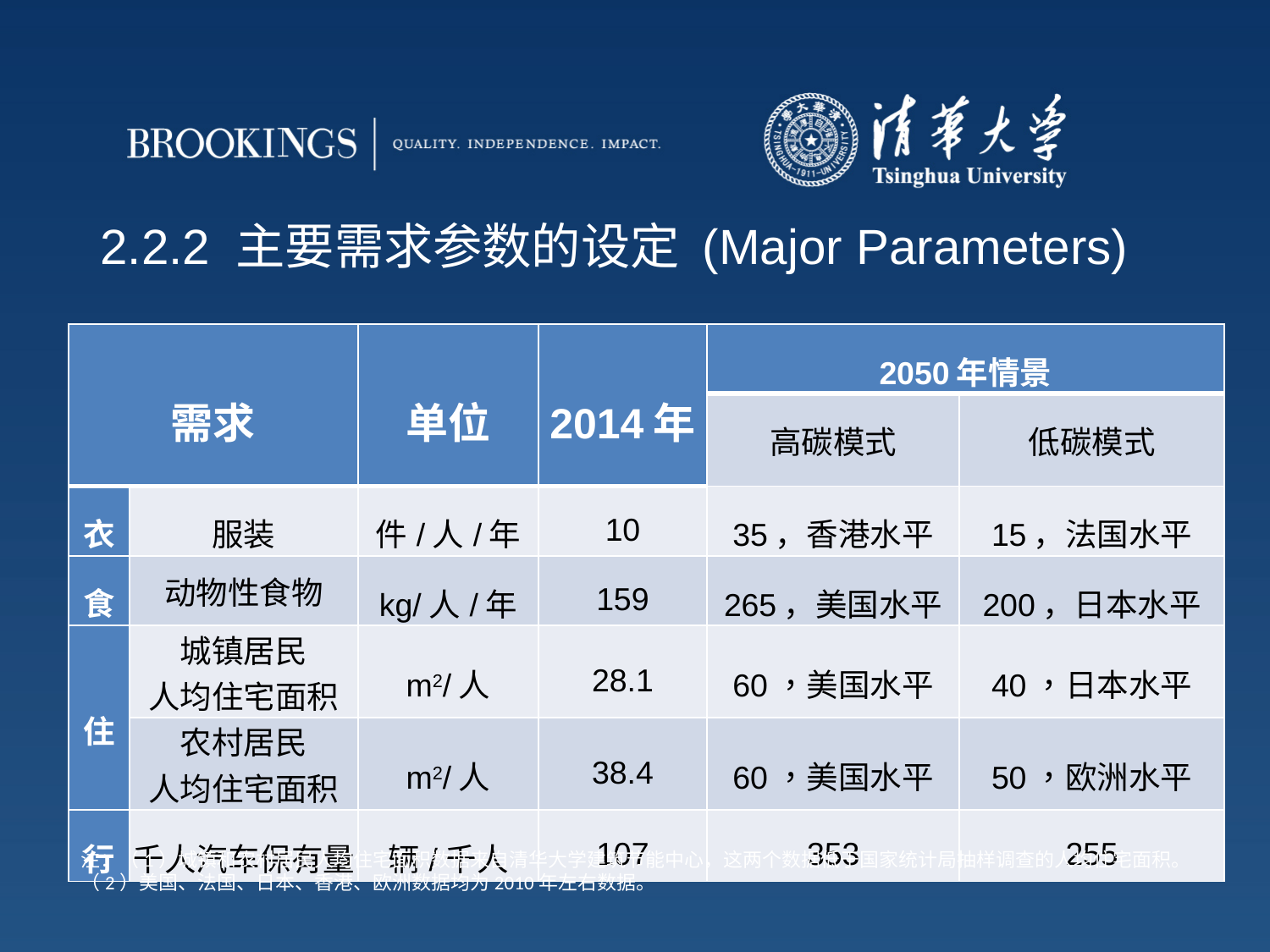

# 2.2.2 主要需求参数的设定 (Major Parameters)
| 需求 |  | 单位 | 2014年 | 2050年情景 |  |
| --- | --- | --- | --- | --- | --- |
|  |  |  |  | 高碳模式 | 低碳模式 |
| 衣 | 服装 | 件/人/年 | 10 | 35，香港水平 | 15，法国水平 |
| 食 | 动物性食物 | kg/人/年 | 159 | 265，美国水平 | 200，日本水平 |
| 住 | 城镇居民 人均住宅面积 | m2/人 | 28.1 | 60，美国水平 | 40，日本水平 |
|  | 农村居民 人均住宅面积 | m2/人 | 38.4 | 60，美国水平 | 50，欧洲水平 |
| 行 | 千人汽车保有量 | 辆/千人 | 107 | 353 | 255 |
注：（1）城镇和农村居民人均住宅面积数据来自清华大学建筑节能中心，这两个数据低于国家统计局抽样调查的人均住宅面积。
（2）美国、法国、日本、香港、欧洲数据均为2010年左右数据。